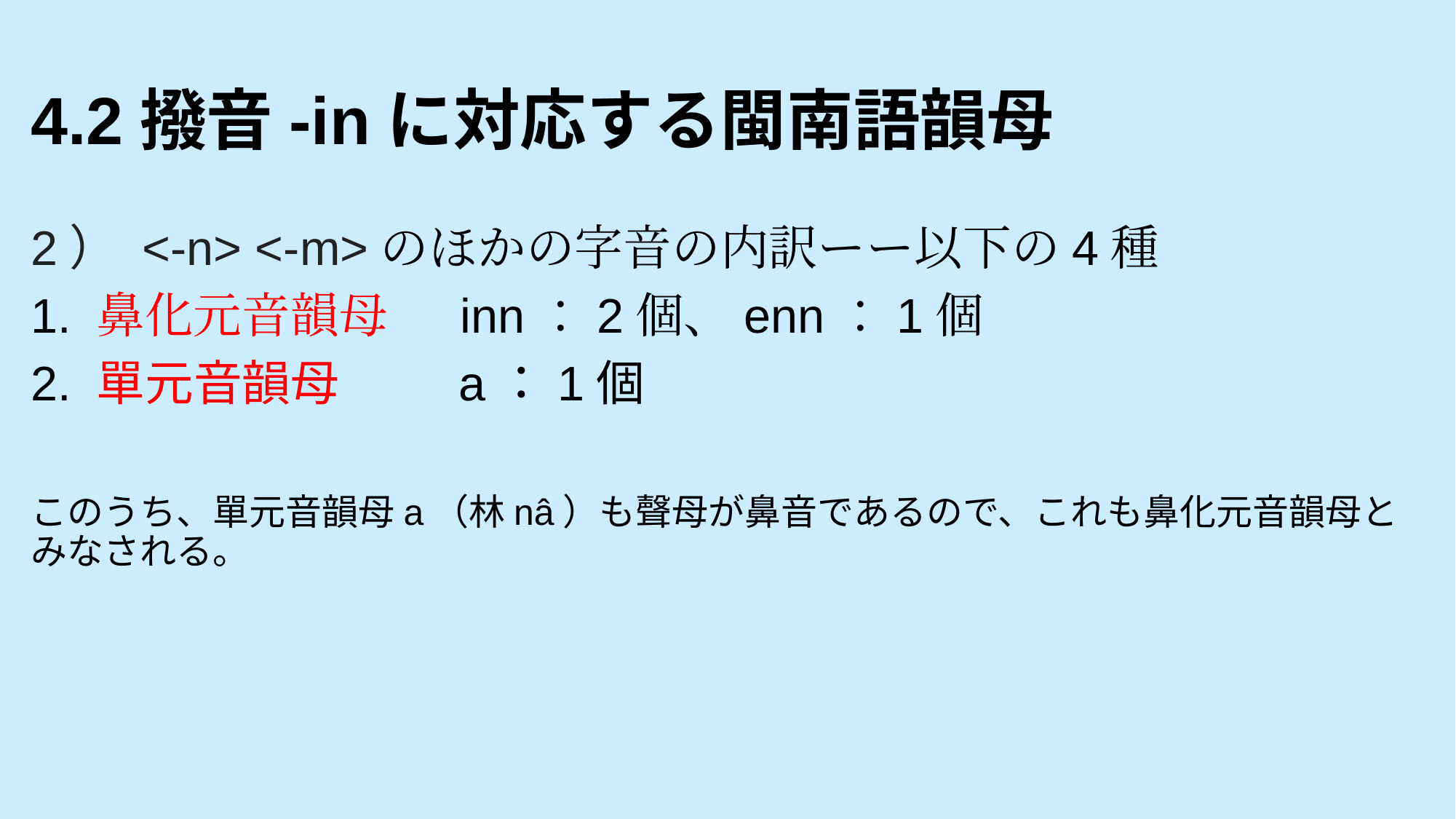

# 4.2撥音-inに対応する閩南語韻母
2） <-n> <-m>のほかの字音の内訳ーー以下の4種
1. 鼻化元音韻母　 inn：2個、enn：1個
2. 單元音韻母　　 a：1個

このうち、單元音韻母a（林nâ）も聲母が鼻音であるので、これも鼻化元音韻母とみなされる。